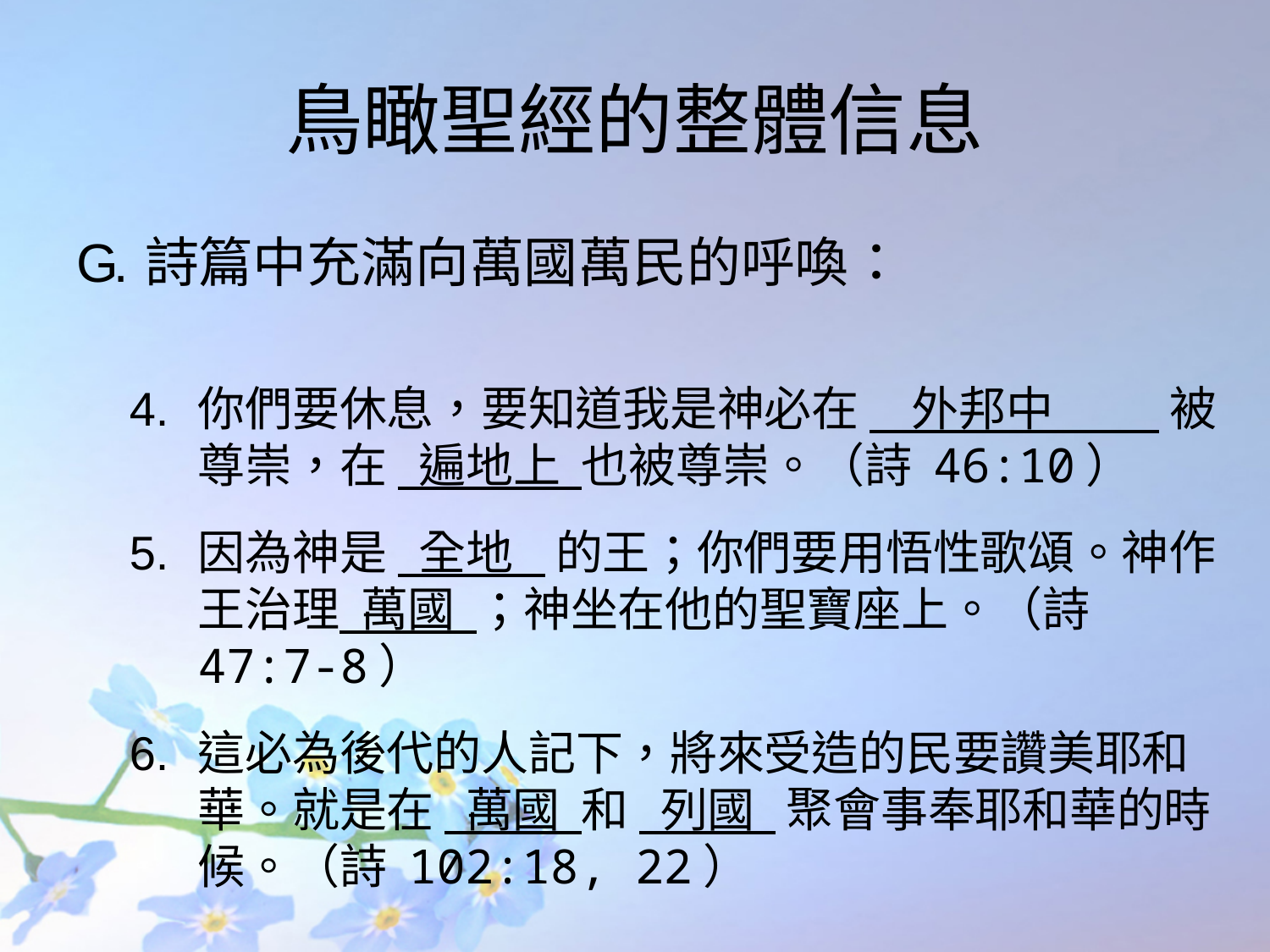

# 鳥瞰聖經的整體信息
詩篇中充滿向萬國萬民的呼喚：

你們要休息，要知道我是神必在     外邦中           被尊崇，在   遍地上  也被尊崇。（詩 46:10）
因為神是   全地    的王；你們要用悟性歌頌。神作王治理  萬國  ；神坐在他的聖寶座上。（詩 47:7-8）
這必為後代的人記下，將來受造的民要讚美耶和華。就是在   萬國  和   列國   聚會事奉耶和華的時候。（詩 102:18, 22）